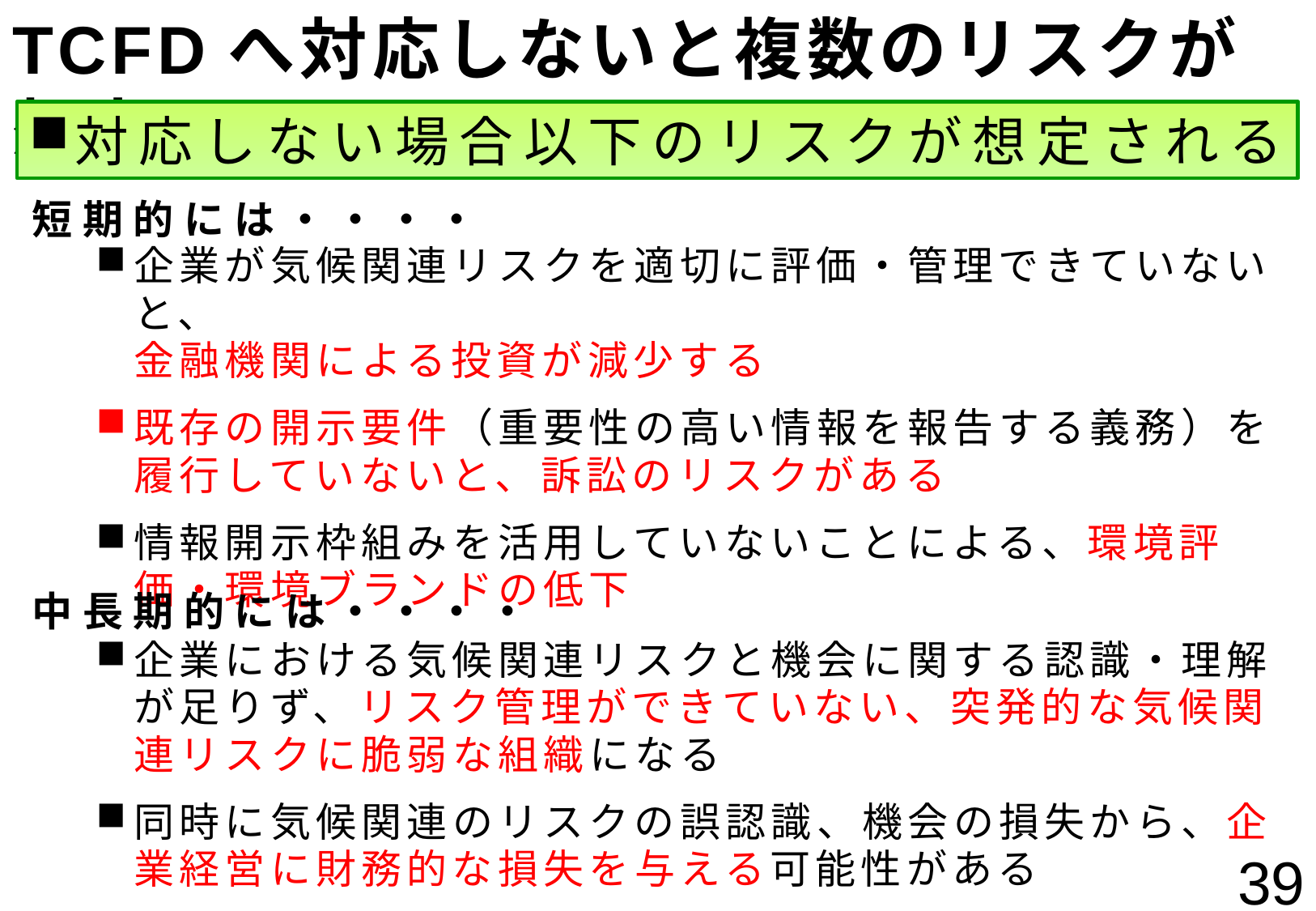

# TCFDへ対応しないと複数のリスクが想定
対応しない場合以下のリスクが想定される
短期的には・・・・
企業が気候関連リスクを適切に評価・管理できていないと、
金融機関による投資が減少する
既存の開示要件（重要性の高い情報を報告する義務）を
履行していないと、訴訟のリスクがある
情報開示枠組みを活用していないことによる、環境評価・環境ブランドの低下

中長期的には・・・・
企業における気候関連リスクと機会に関する認識・理解が足りず、リスク管理ができていない、突発的な気候関連リスクに脆弱な組織になる
同時に気候関連のリスクの誤認識、機会の損失から、企業経営に財務的な損失を与える可能性がある
39